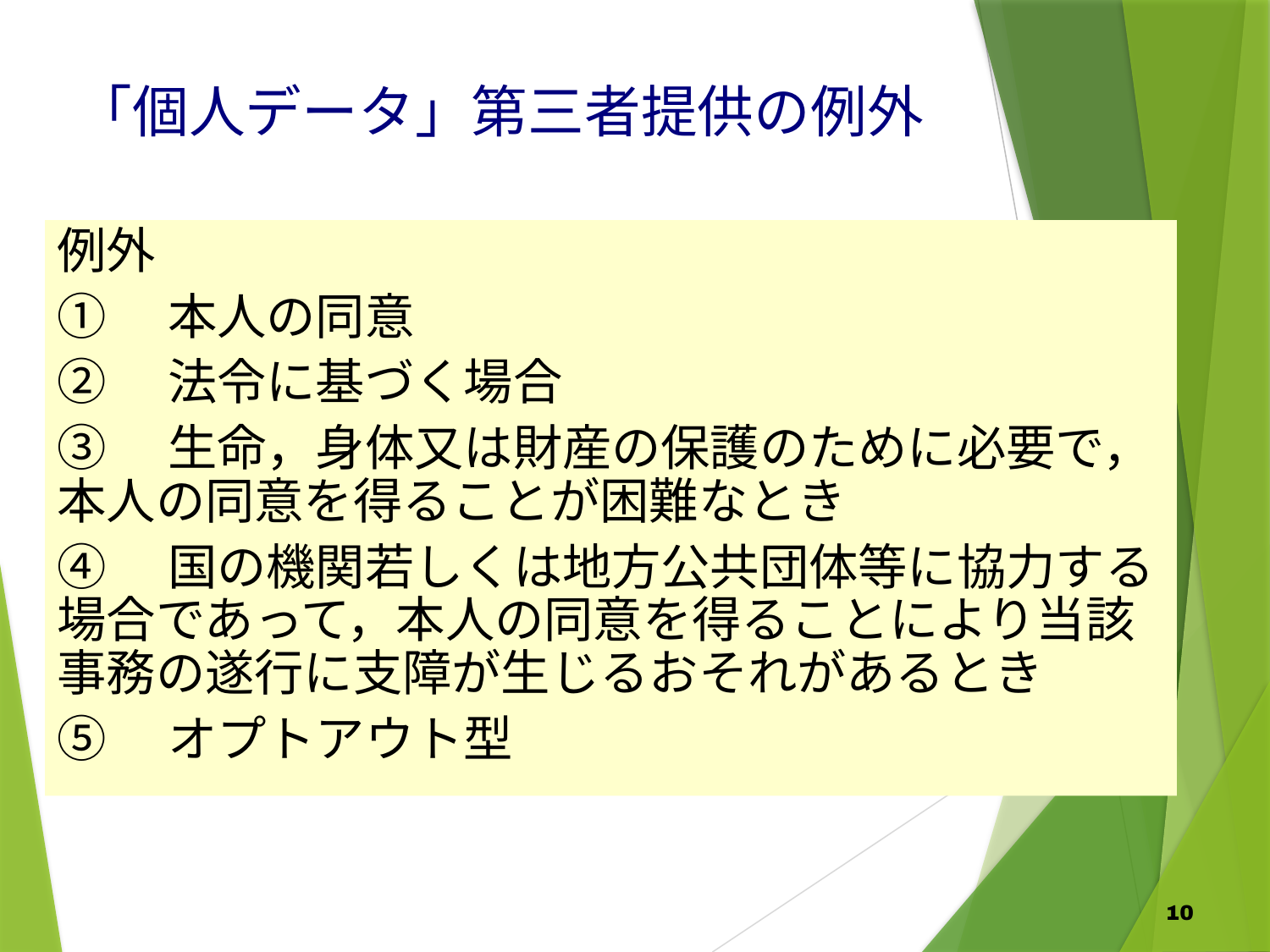

「個人データ」第三者提供の例外
例外
①　本人の同意
②　法令に基づく場合
③　生命，身体又は財産の保護のために必要で，本人の同意を得ることが困難なとき
④　国の機関若しくは地方公共団体等に協力する場合であって，本人の同意を得ることにより当該事務の遂行に支障が生じるおそれがあるとき
⑤　オプトアウト型
10